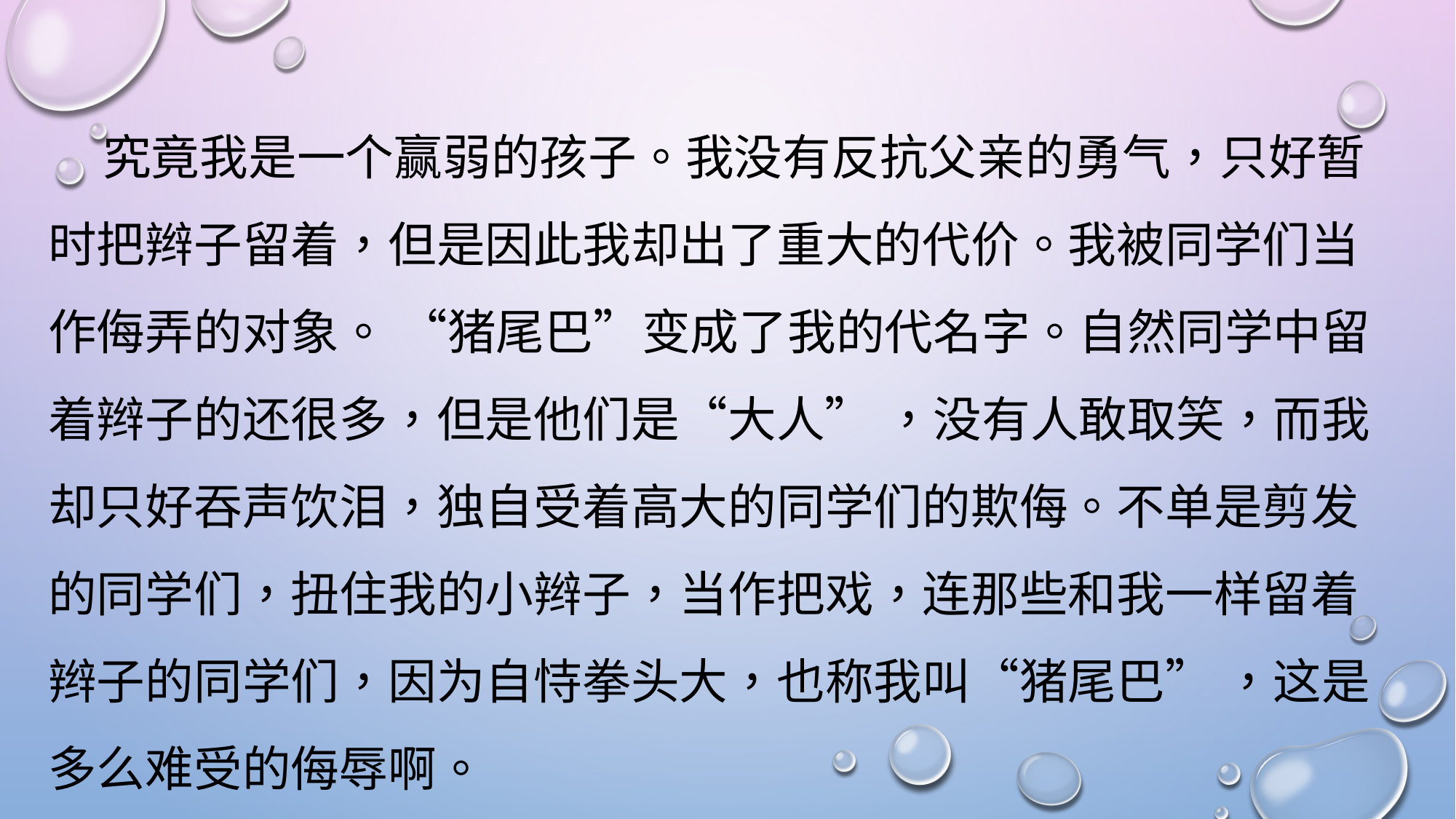

究竟我是一个赢弱的孩子。我没有反抗父亲的勇气，只好暂时把辫子留着，但是因此我却出了重大的代价。我被同学们当作侮弄的对象。 “猪尾巴”变成了我的代名字。自然同学中留着辫子的还很多，但是他们是“大人” ，没有人敢取笑，而我却只好吞声饮泪，独自受着高大的同学们的欺侮。不单是剪发的同学们，扭住我的小辫子，当作把戏，连那些和我一样留着辫子的同学们，因为自恃拳头大，也称我叫“猪尾巴” ，这是多么难受的侮辱啊。